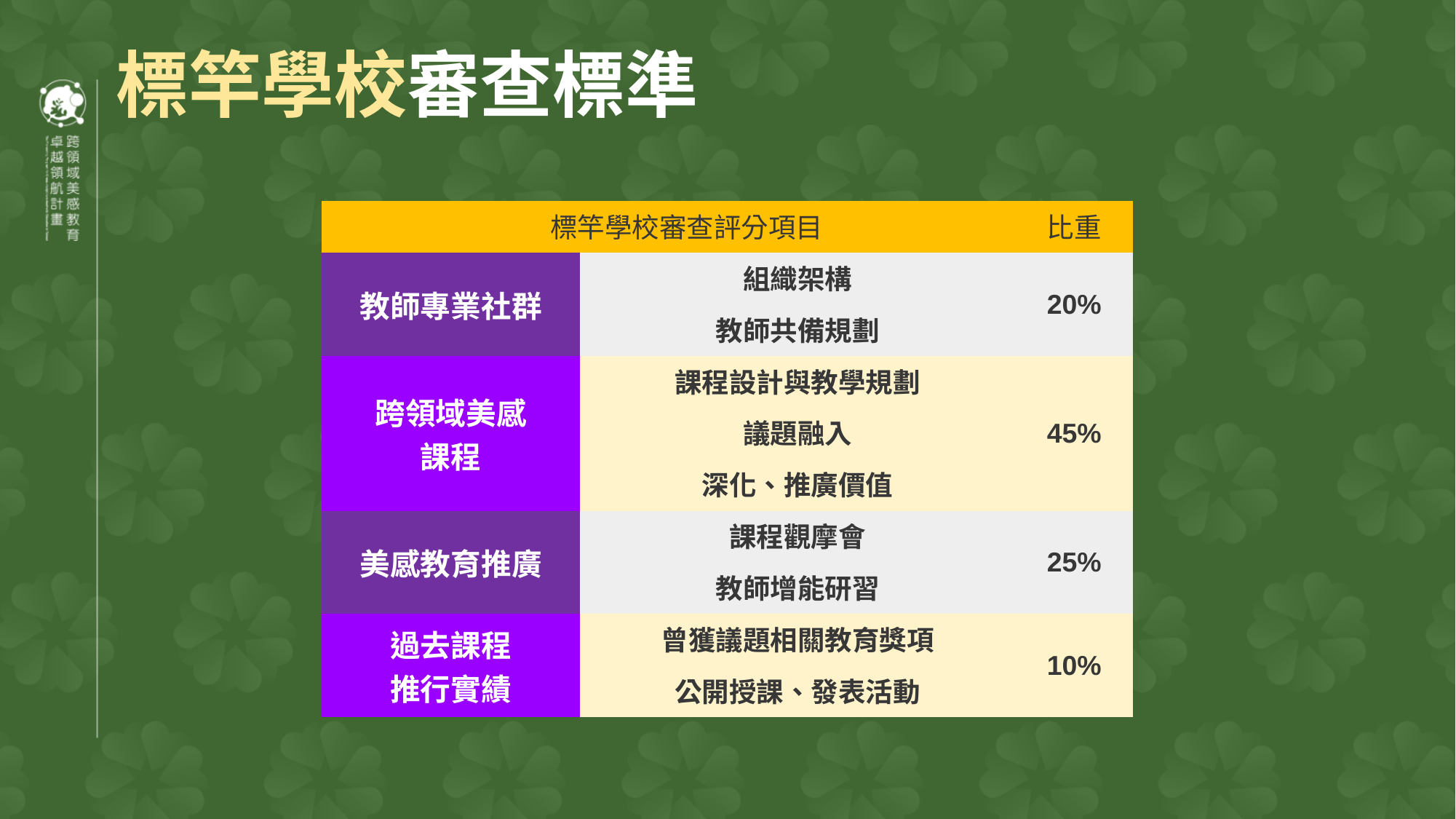

標竿學校審查標準
| 標竿學校審查評分項目 |  | 比重 |
| --- | --- | --- |
| 教師專業社群 | 組織架構 | 20% |
|  | 教師共備規劃 |  |
| 跨領域美感 課程 | 課程設計與教學規劃 | 45% |
|  | 議題融入 |  |
|  | 深化、推廣價值 |  |
| 美感教育推廣 | 課程觀摩會 | 25% |
|  | 教師增能研習 |  |
| 過去課程 推行實績 | 曾獲議題相關教育獎項 | 10% |
|  | 公開授課、發表活動 |  |